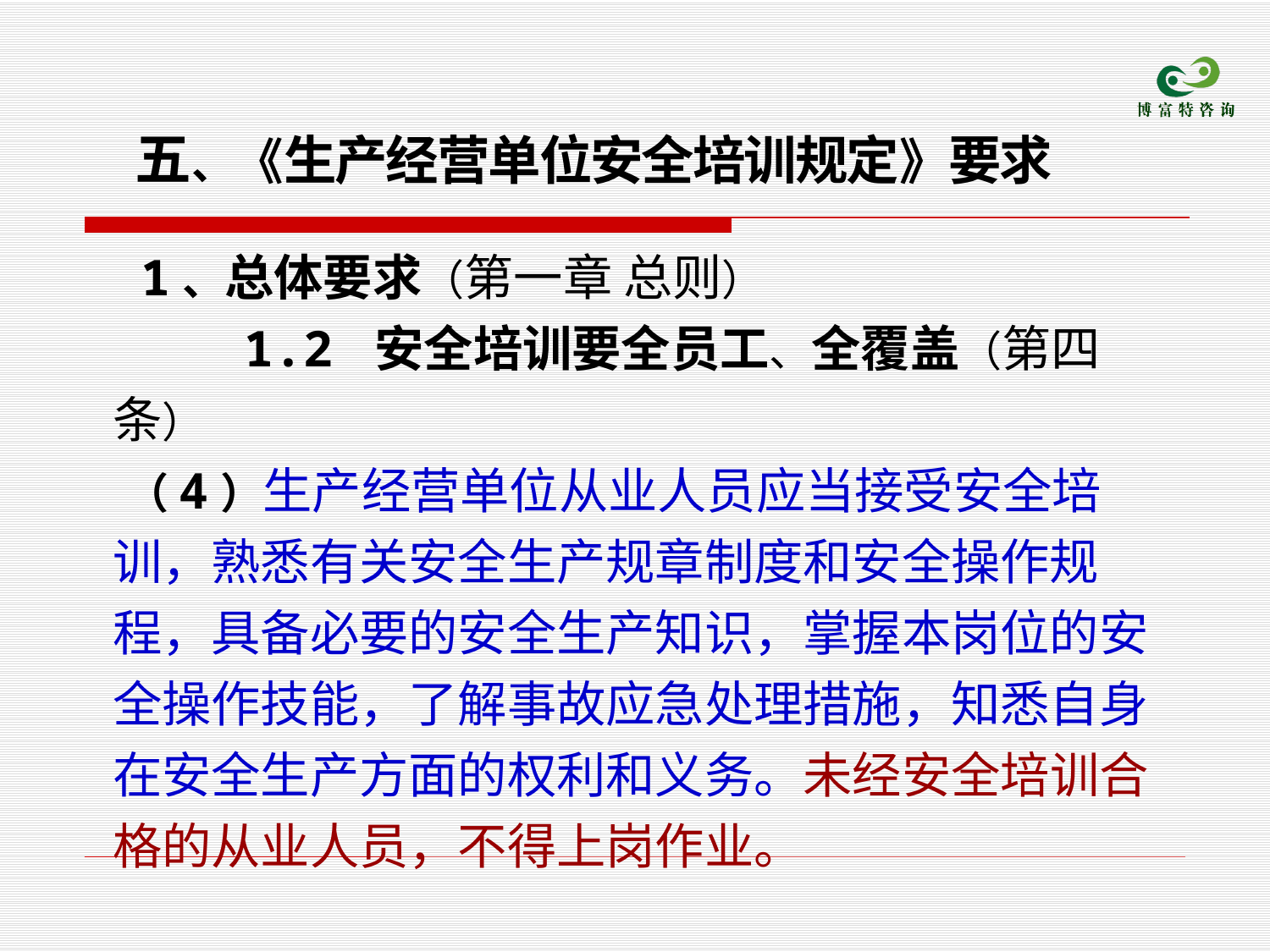

五、《生产经营单位安全培训规定》要求
　      1、总体要求（第一章 总则）
        1.2 安全培训要全员工、全覆盖（第四条）
      （4）生产经营单位从业人员应当接受安全培训，熟悉有关安全生产规章制度和安全操作规程，具备必要的安全生产知识，掌握本岗位的安全操作技能，了解事故应急处理措施，知悉自身在安全生产方面的权利和义务。未经安全培训合格的从业人员，不得上岗作业。